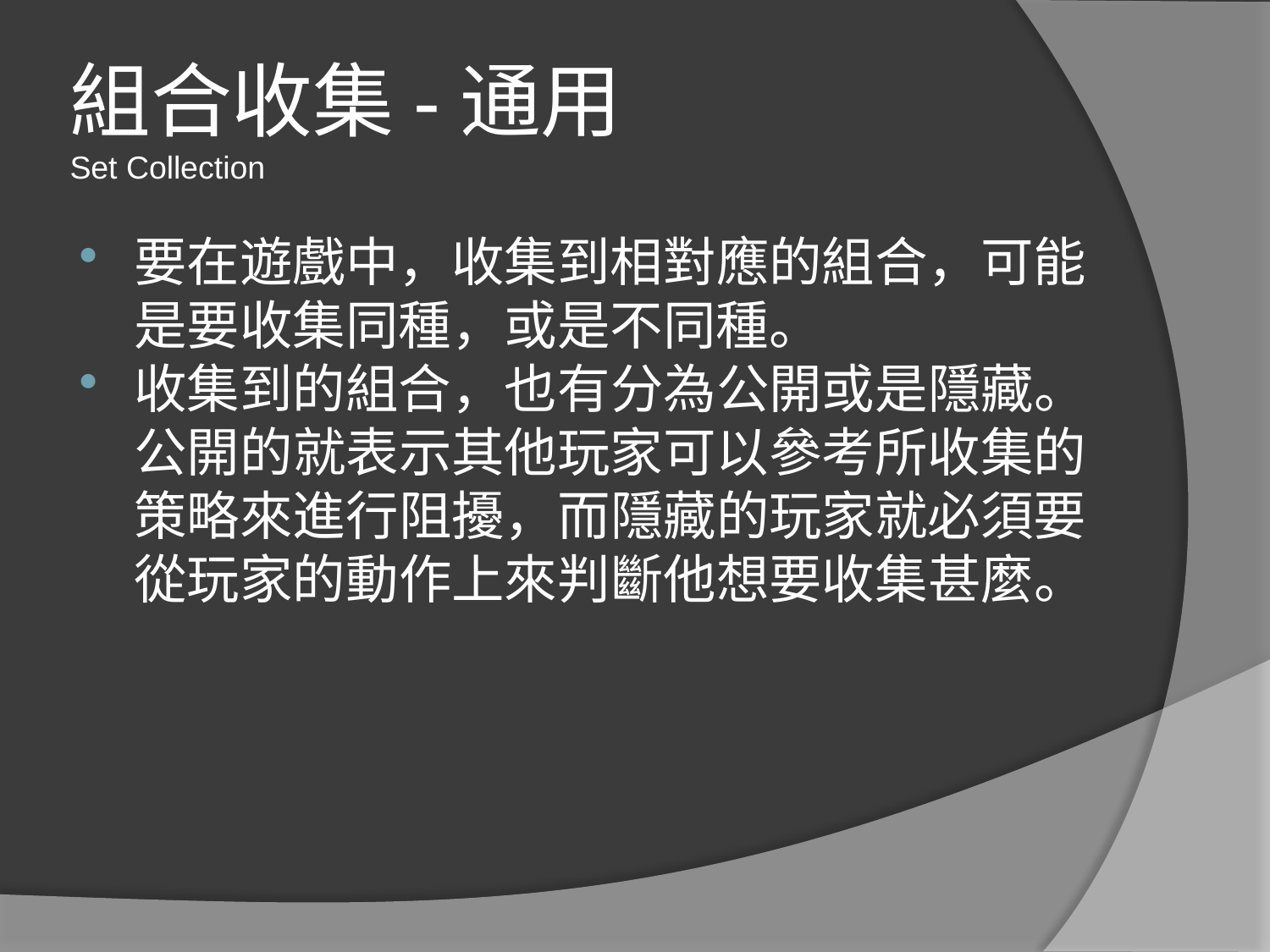

組合收集-通用
Set Collection
要在遊戲中，收集到相對應的組合，可能是要收集同種，或是不同種。
收集到的組合，也有分為公開或是隱藏。公開的就表示其他玩家可以參考所收集的策略來進行阻擾，而隱藏的玩家就必須要從玩家的動作上來判斷他想要收集甚麼。